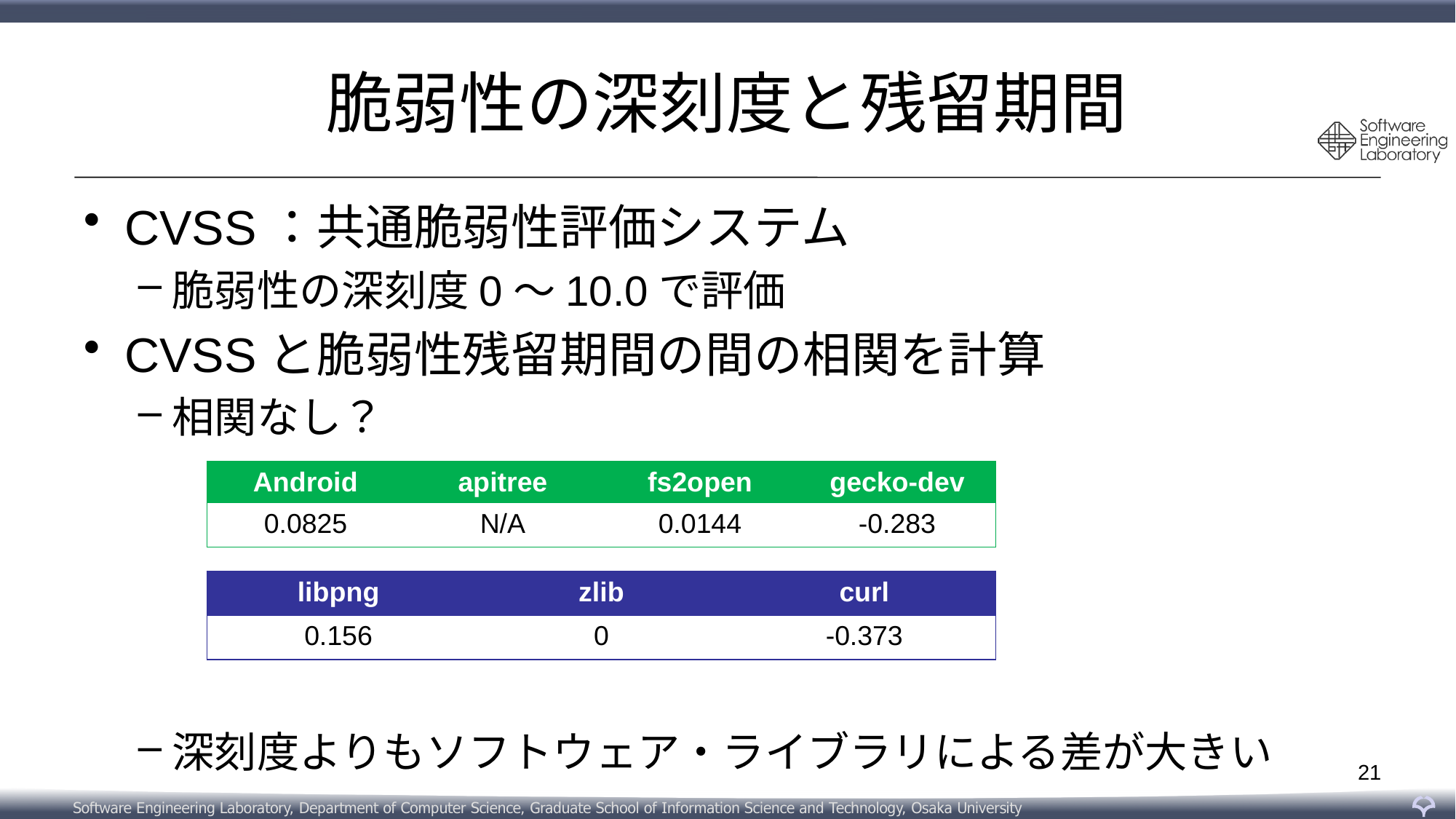

# 脆弱性の深刻度と残留期間
CVSS：共通脆弱性評価システム
脆弱性の深刻度0～10.0で評価
CVSSと脆弱性残留期間の間の相関を計算
相関なし？

深刻度よりもソフトウェア・ライブラリによる差が大きい

| Android | apitree | fs2open | gecko-dev |
| --- | --- | --- | --- |
| 0.0825 | N/A | 0.0144 | -0.283 |
| libpng | zlib | curl |
| --- | --- | --- |
| 0.156 | 0 | -0.373 |
21